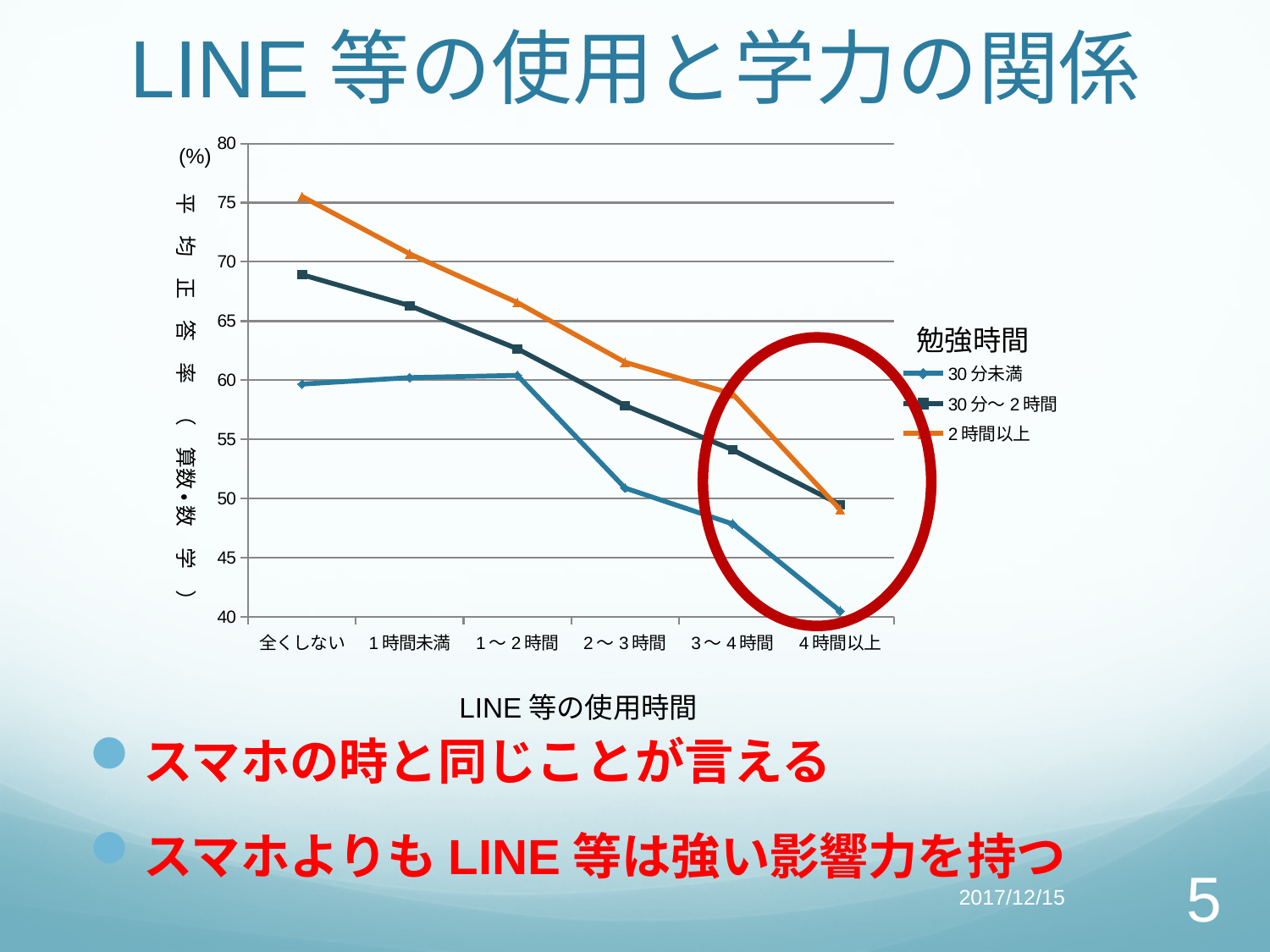

# LINE等の使用と学力の関係

### Chart

| Category | 30分未満 | 30分～2時間 | 2時間以上 |
|---|---|---|---|
| 全くしない | 59.6794350741719 | 68.9177369209376 | 75.51894344778304 |
| 1時間未満 | 60.2285301309069 | 66.2996142239205 | 70.67735482220026 |
| 1～2時間 | 60.41084093637855 | 62.6596128081932 | 66.5634689270167 |
| 2～3時間 | 50.90501270841825 | 57.87093538780065 | 61.52338078592668 |
| 3～4時間 | 47.87146952717129 | 54.13267539726468 | 58.85528385528286 |
| 4時間以上 | 40.5113250563118 | 49.50278731442162 | 49.08159066507524 |
(%)
平　均　正　答　率　（　算数 ・ 数　学　）
勉強時間

LINE等の使用時間
スマホの時と同じことが言える
スマホよりもLINE等は強い影響力を持つ
2017/12/15
5